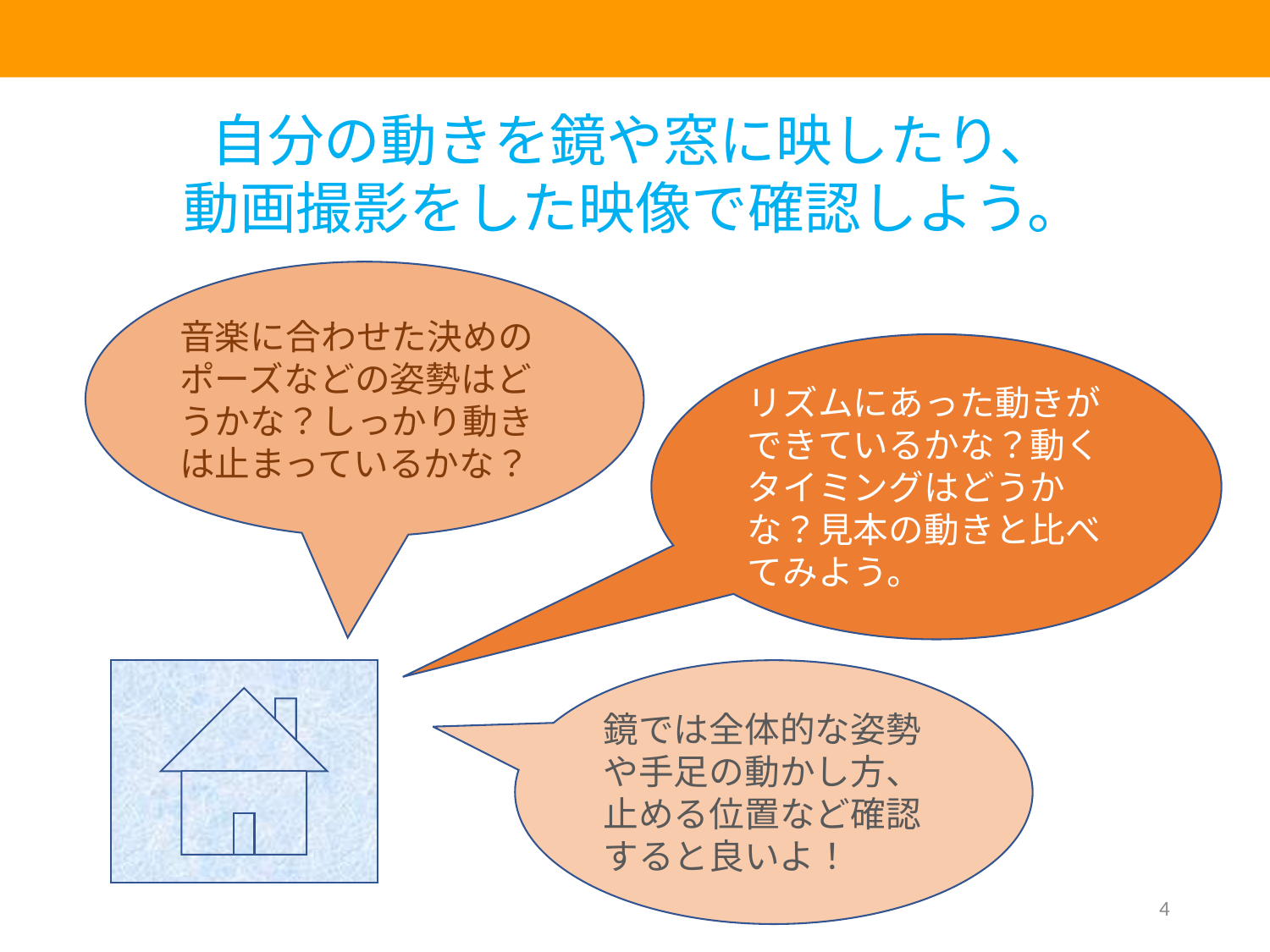

自分の動きを鏡や窓に映したり、
動画撮影をした映像で確認しよう。
音楽に合わせた決めのポーズなどの姿勢はどうかな？しっかり動きは止まっているかな？

リズムにあった動きができているかな？動くタイミングはどうかな？見本の動きと比べてみよう。

鏡では全体的な姿勢や手足の動かし方、止める位置など確認すると良いよ！
4